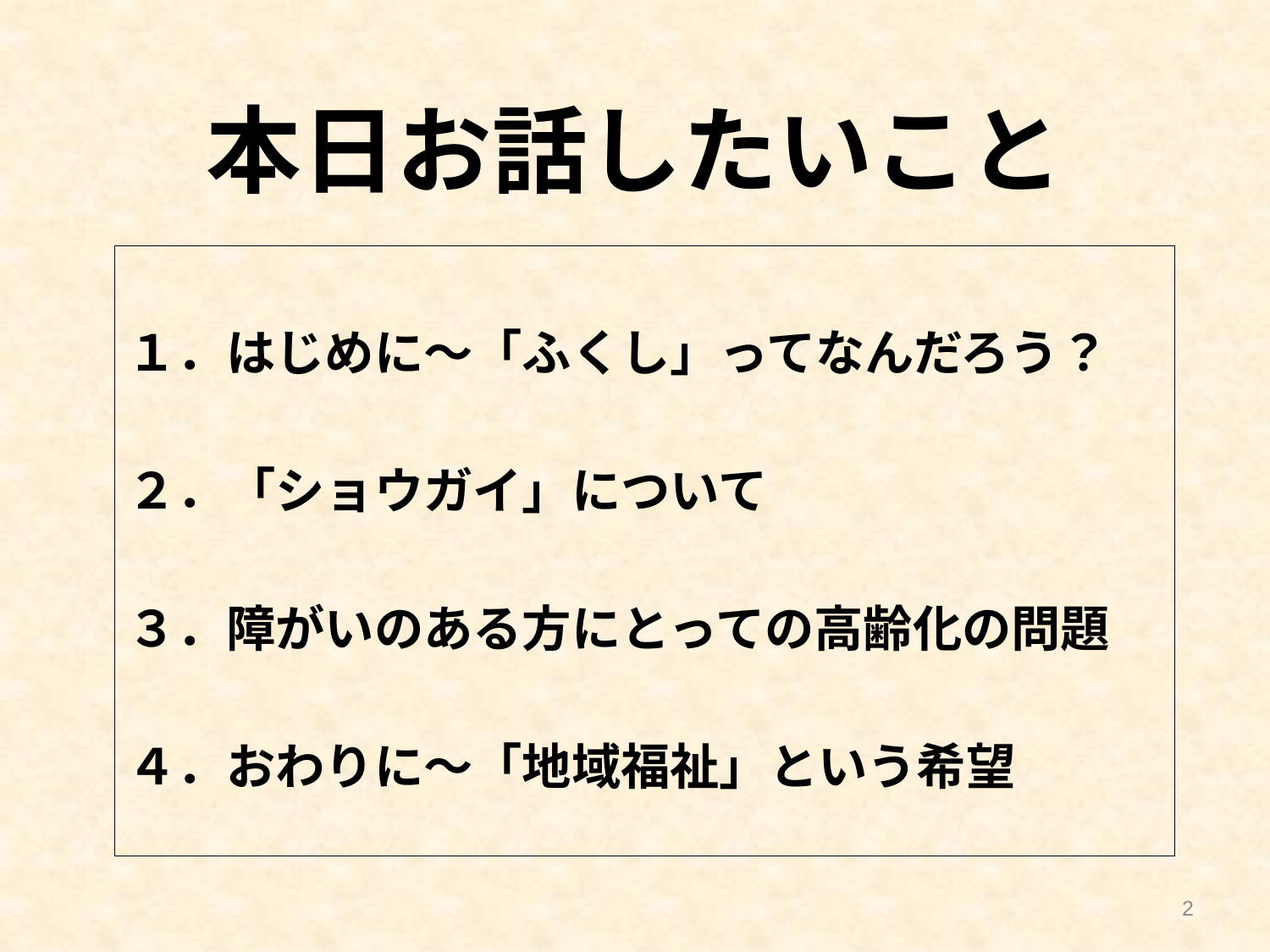

# 本日お話したいこと

１．はじめに～「ふくし」ってなんだろう？

２．「ショウガイ」について

３．障がいのある方にとっての高齢化の問題

４．おわりに～「地域福祉」という希望
2